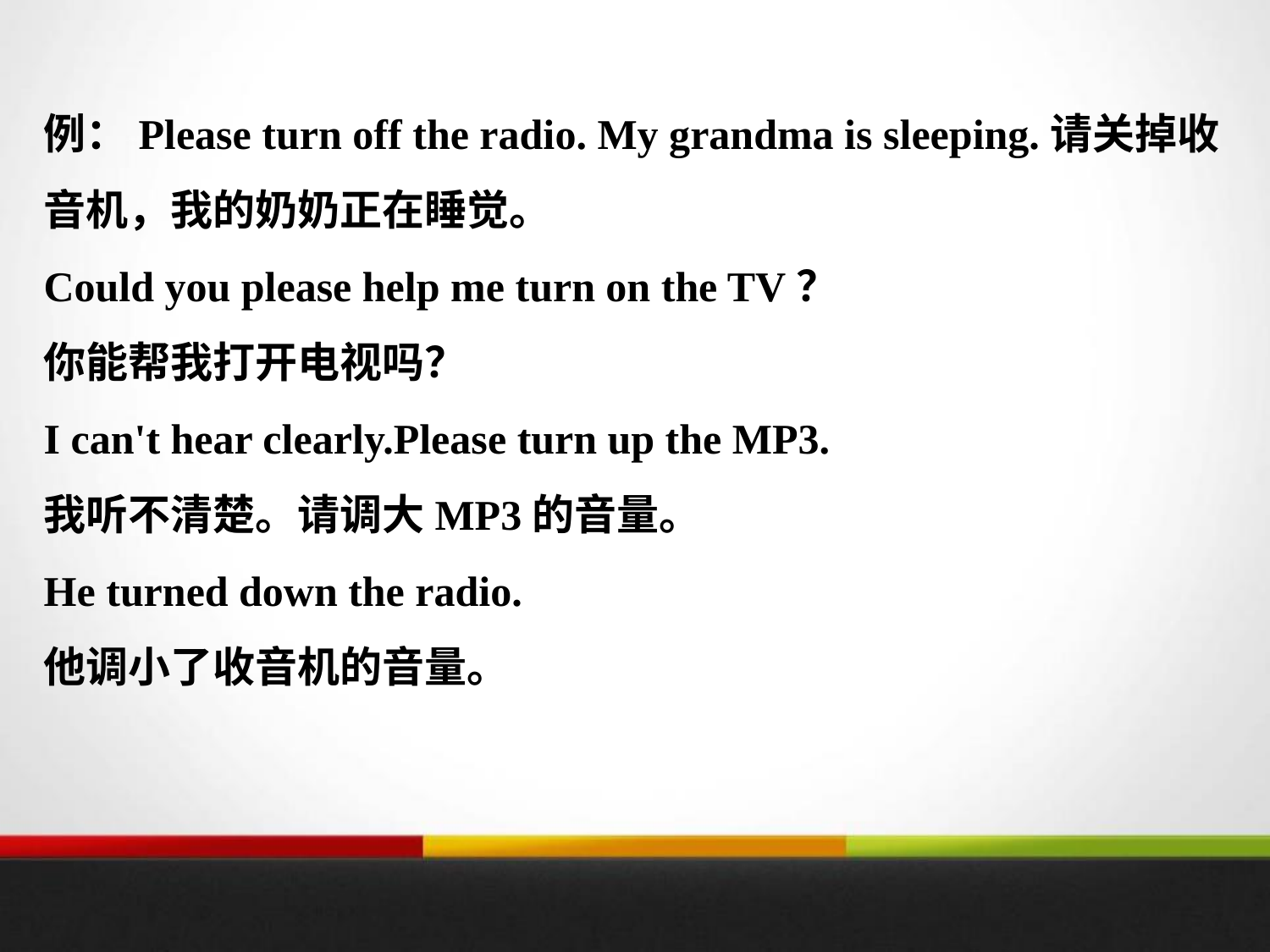

例：Please turn off the radio. My grandma is sleeping.请关掉收音机，我的奶奶正在睡觉。
Could you please help me turn on the TV？
你能帮我打开电视吗？
I can't hear clearly.Please turn up the MP3.
我听不清楚。请调大MP3的音量。
He turned down the radio.
他调小了收音机的音量。